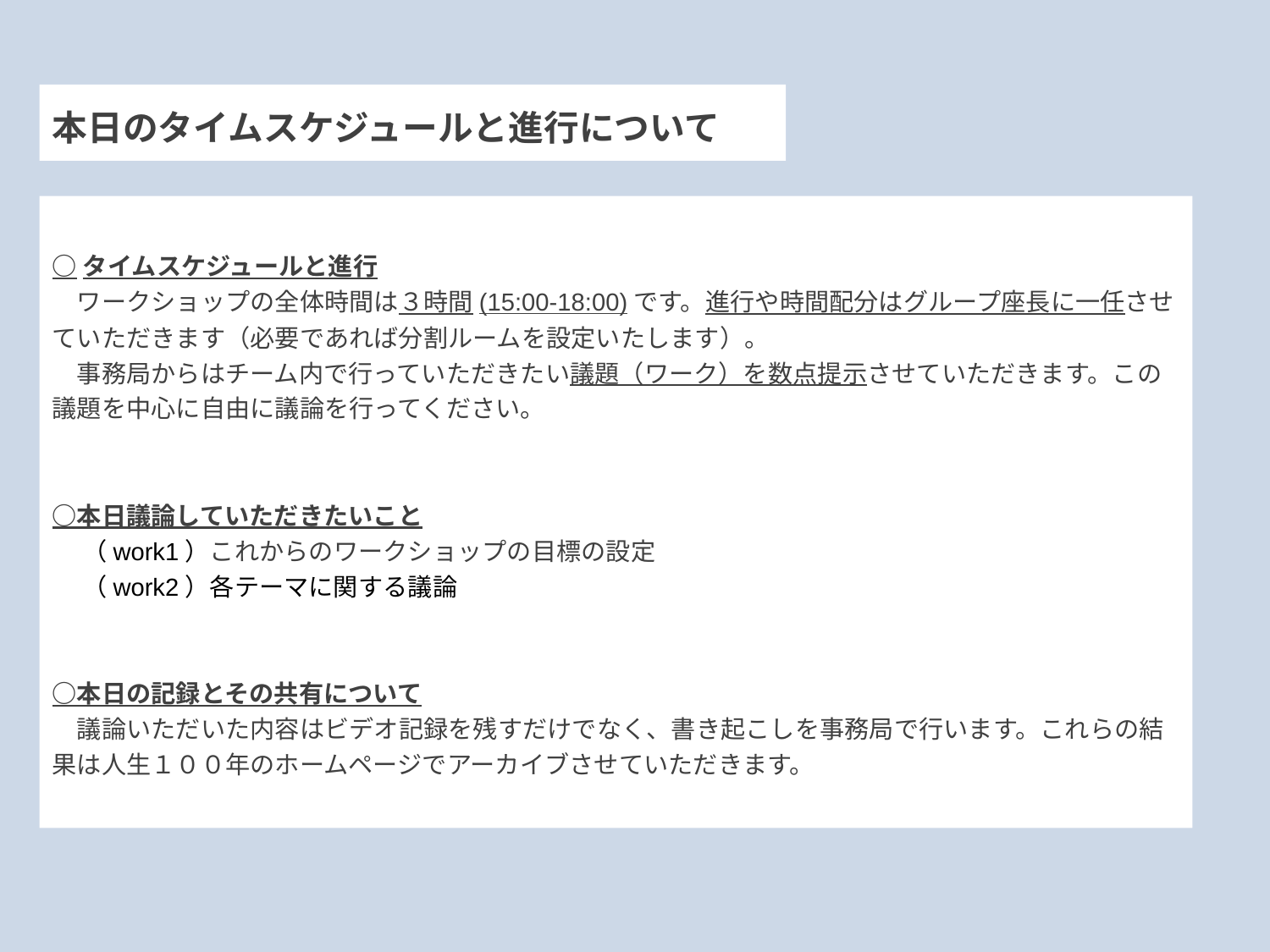

本日のタイムスケジュールと進行について
# ○タイムスケジュールと進行 　ワークショップの全体時間は３時間(15:00-18:00)です。進行や時間配分はグループ座長に一任させていただきます（必要であれば分割ルームを設定いたします）。 　事務局からはチーム内で行っていただきたい議題（ワーク）を数点提示させていただきます。この議題を中心に自由に議論を行ってください。 ○本日議論していただきたいこと 　 （work1）これからのワークショップの目標の設定 　 （work2）各テーマに関する議論 ○本日の記録とその共有について 　議論いただいた内容はビデオ記録を残すだけでなく、書き起こしを事務局で行います。これらの結果は人生１００年のホームページでアーカイブさせていただきます。